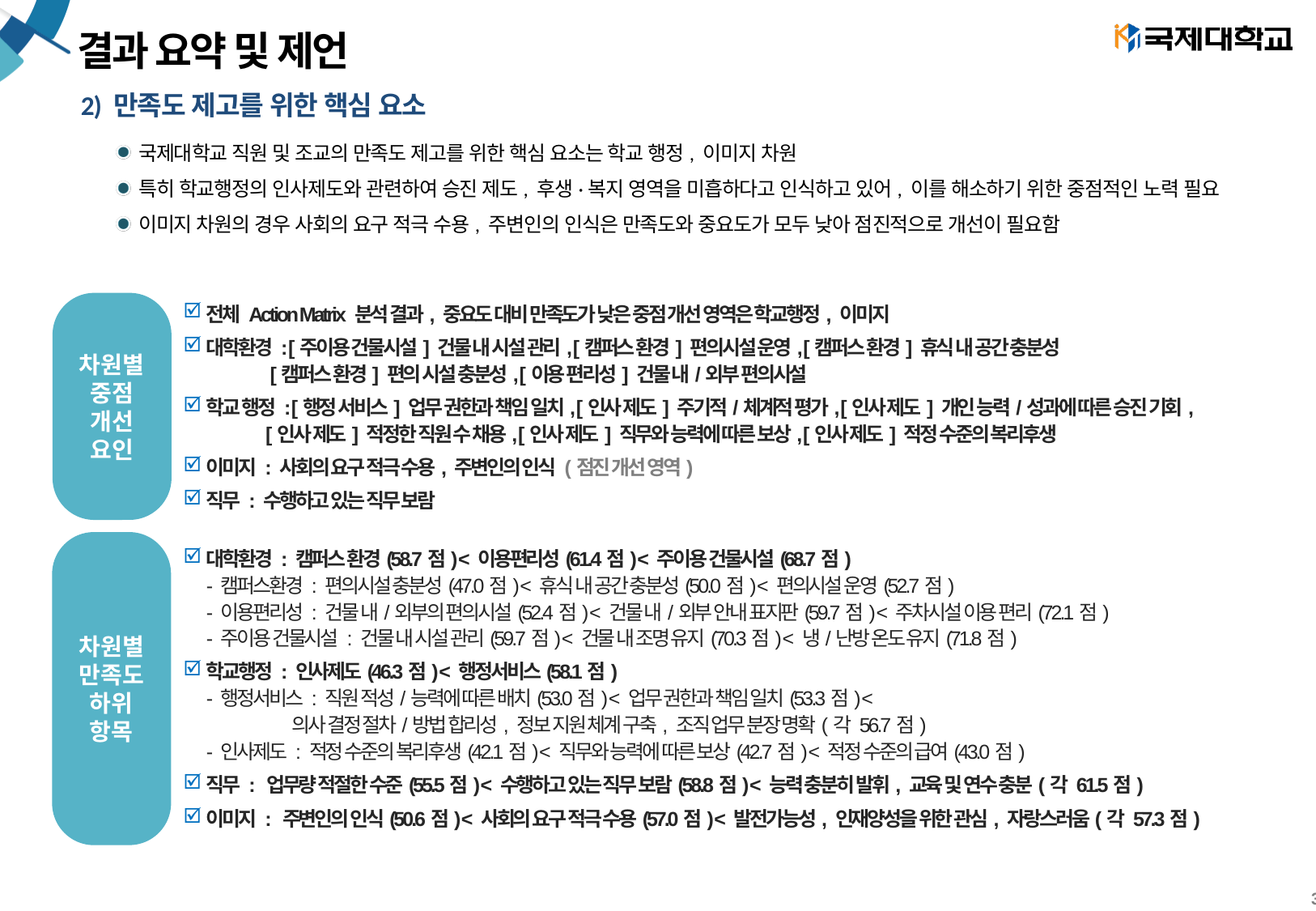

# 결과 요약 및 제언
2) 만족도 제고를 위한 핵심 요소
국제대학교 직원 및 조교의 만족도 제고를 위한 핵심 요소는 학교 행정, 이미지 차원
특히 학교행정의 인사제도와 관련하여 승진 제도, 후생·복지 영역을 미흡하다고 인식하고 있어, 이를 해소하기 위한 중점적인 노력 필요
이미지 차원의 경우 사회의 요구 적극 수용, 주변인의 인식은 만족도와 중요도가 모두 낮아 점진적으로 개선이 필요함
차원별
중점
개선
요인
전체 Action Matrix 분석 결과, 중요도 대비 만족도가 낮은 중점 개선 영역은 학교행정, 이미지
대학환경 : [주이용 건물시설] 건물 내 시설 관리, [캠퍼스 환경] 편의시설 운영, [캠퍼스 환경] 휴식 내 공간 충분성
                  [캠퍼스 환경] 편의 시설 충분성, [이용 편리성] 건물 내/외부 편의시설
학교 행정 : [행정 서비스] 업무 권한과 책임 일치, [인사 제도] 주기적/체계적 평가, [인사 제도] 개인 능력/성과에 따른 승진 기회,
                   [인사 제도] 적정한 직원 수 채용, [인사 제도] 직무와 능력에 따른 보상, [인사 제도] 적정 수준의 복리후생
이미지 : 사회의 요구 적극 수용, 주변인의 인식 (점진 개선 영역)
직무 : 수행하고 있는 직무 보람

대학환경 : 캠퍼스 환경(58.7점) < 이용편리성(61.4점) < 주이용 건물시설(68.7점)
- 캠퍼스환경 : 편의시설 충분성(47.0점) < 휴식 내 공간 충분성(50.0점) < 편의시설 운영(52.7점)
- 이용편리성 : 건물 내/외부의 편의시설(52.4점) < 건물 내/외부 안내 표지판(59.7점) < 주차시설 이용 편리(72.1점)
- 주이용 건물시설 : 건물 내 시설 관리(59.7점) < 건물 내 조명 유지(70.3점) < 냉/난방 온도 유지(71.8점)
학교행정 : 인사제도(46.3점) < 행정서비스(58.1점)
- 행정서비스 : 직원 적성/능력에 따른 배치(53.0점) < 업무 권한과 책임 일치(53.3점) <
                         의사 결정 절차/방법 합리성, 정보 지원 체계 구축, 조직 업무 분장 명확(각 56.7점)
- 인사제도 : 적정 수준의 복리후생(42.1점) < 직무와 능력에 따른 보상(42.7점) < 적정 수준의 급여(43.0점)
직무 :  업무량 적절한 수준(55.5점) < 수행하고 있는 직무 보람(58.8점) < 능력 충분히 발휘, 교육 및 연수 충분(각 61.5점)
이미지 :  주변인의 인식(50.6점) < 사회의 요구 적극 수용(57.0점) < 발전가능성, 인재양성을 위한 관심, 자랑스러움(각 57.3점)
차원별
만족도
하위
항목